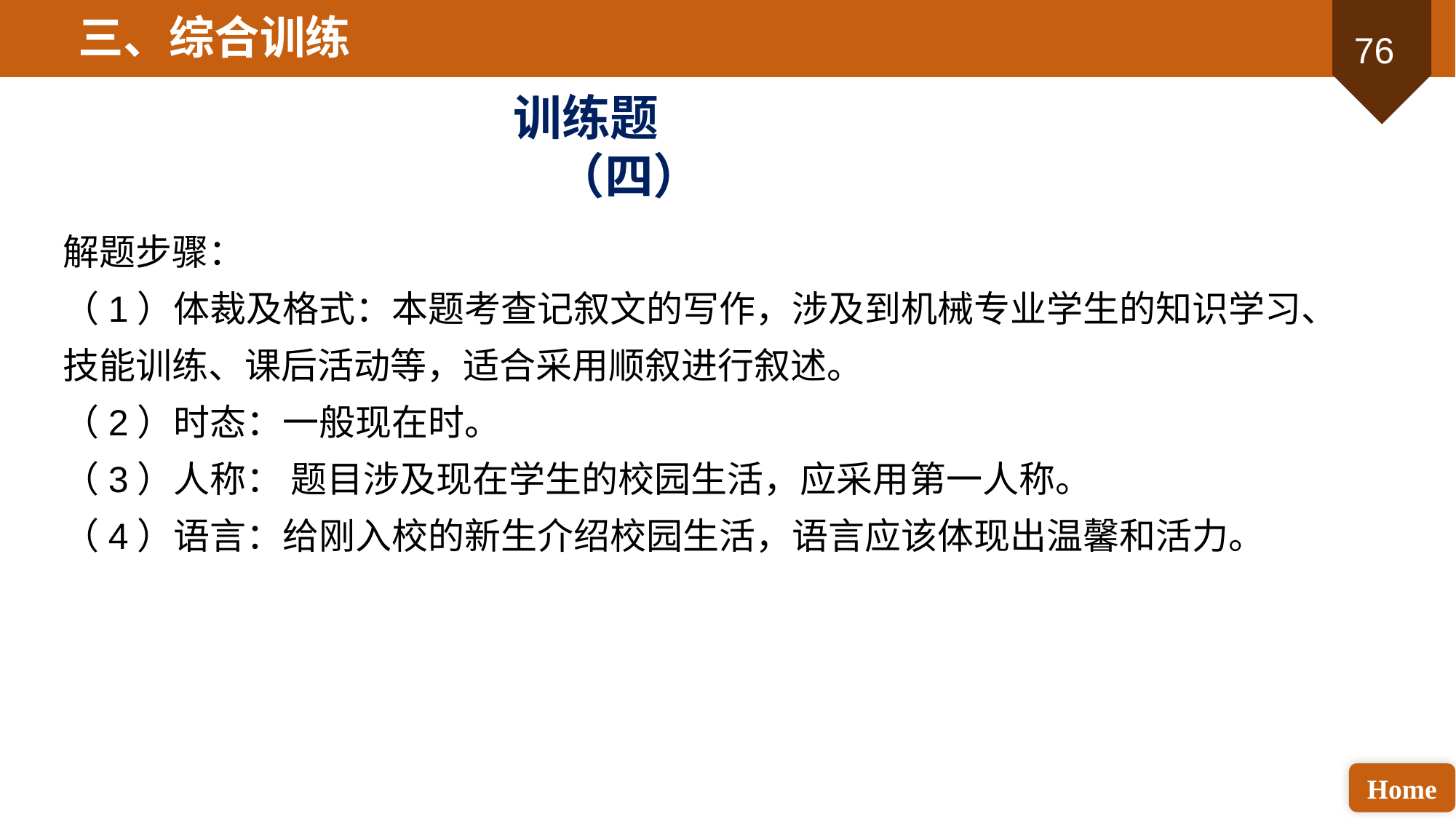

三、综合训练
训练题（四）
解题步骤：
（1）体裁及格式：本题考查记叙文的写作，涉及到机械专业学生的知识学习、技能训练、课后活动等，适合采用顺叙进行叙述。
（2）时态：一般现在时。
（3）人称： 题目涉及现在学生的校园生活，应采用第一人称。
（4）语言：给刚入校的新生介绍校园生活，语言应该体现出温馨和活力。